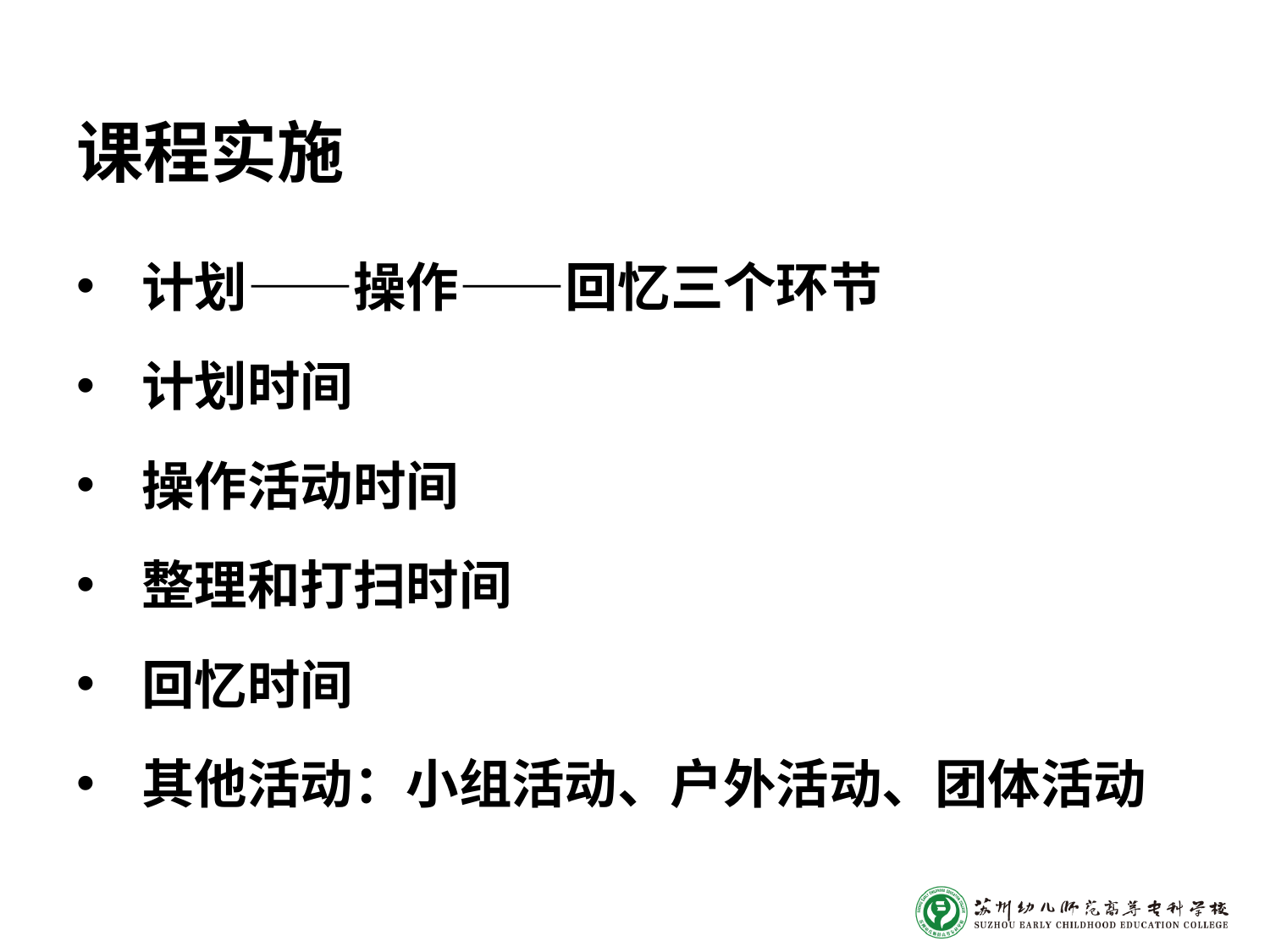

课程实施
计划——操作——回忆三个环节
计划时间
操作活动时间
整理和打扫时间
回忆时间
其他活动：小组活动、户外活动、团体活动